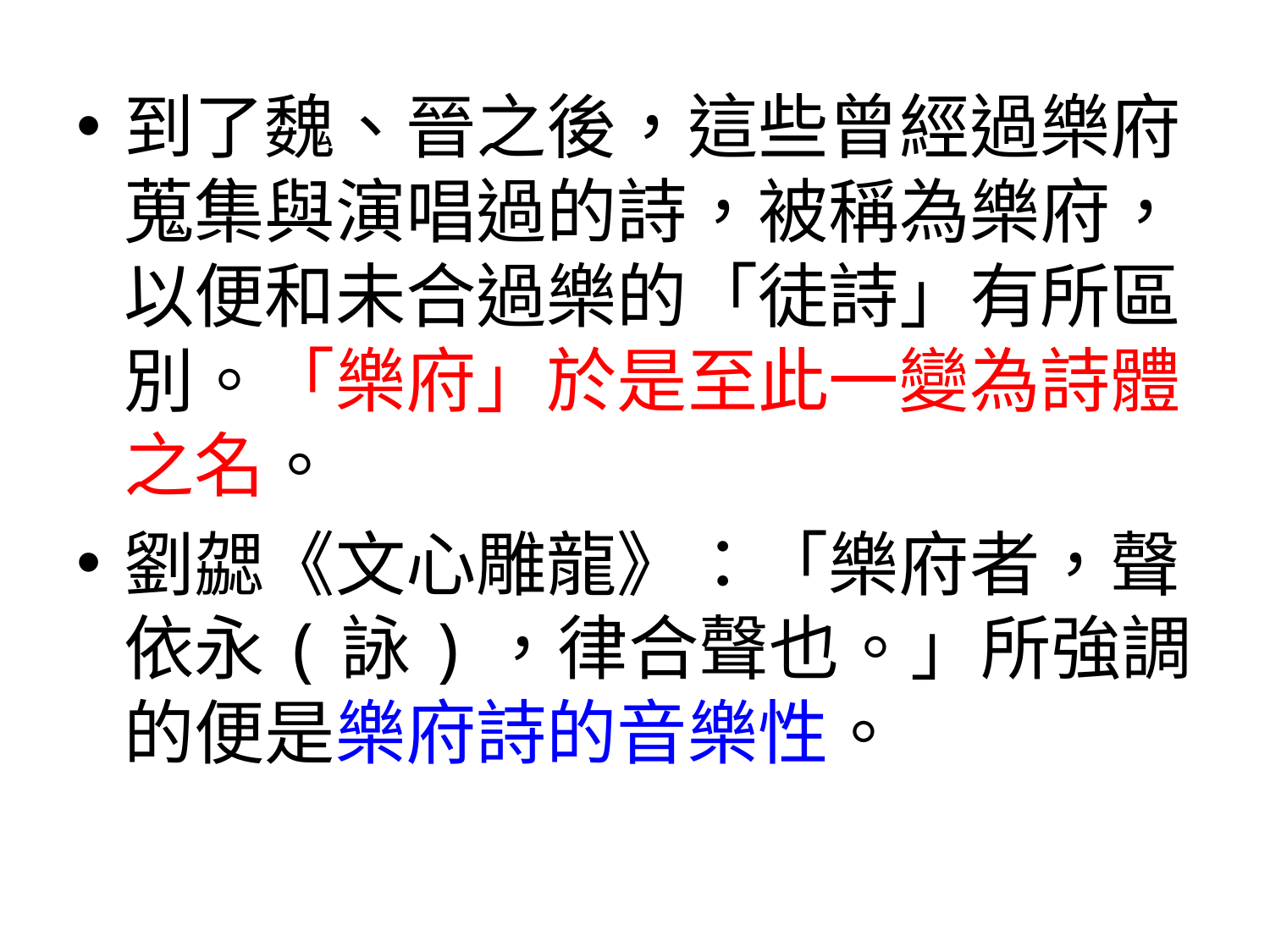

到了魏、晉之後，這些曾經過樂府蒐集與演唱過的詩，被稱為樂府，以便和未合過樂的「徒詩」有所區別。「樂府」於是至此一變為詩體之名。
劉勰《文心雕龍》：「樂府者，聲依永(詠)，律合聲也。」所強調的便是樂府詩的音樂性。